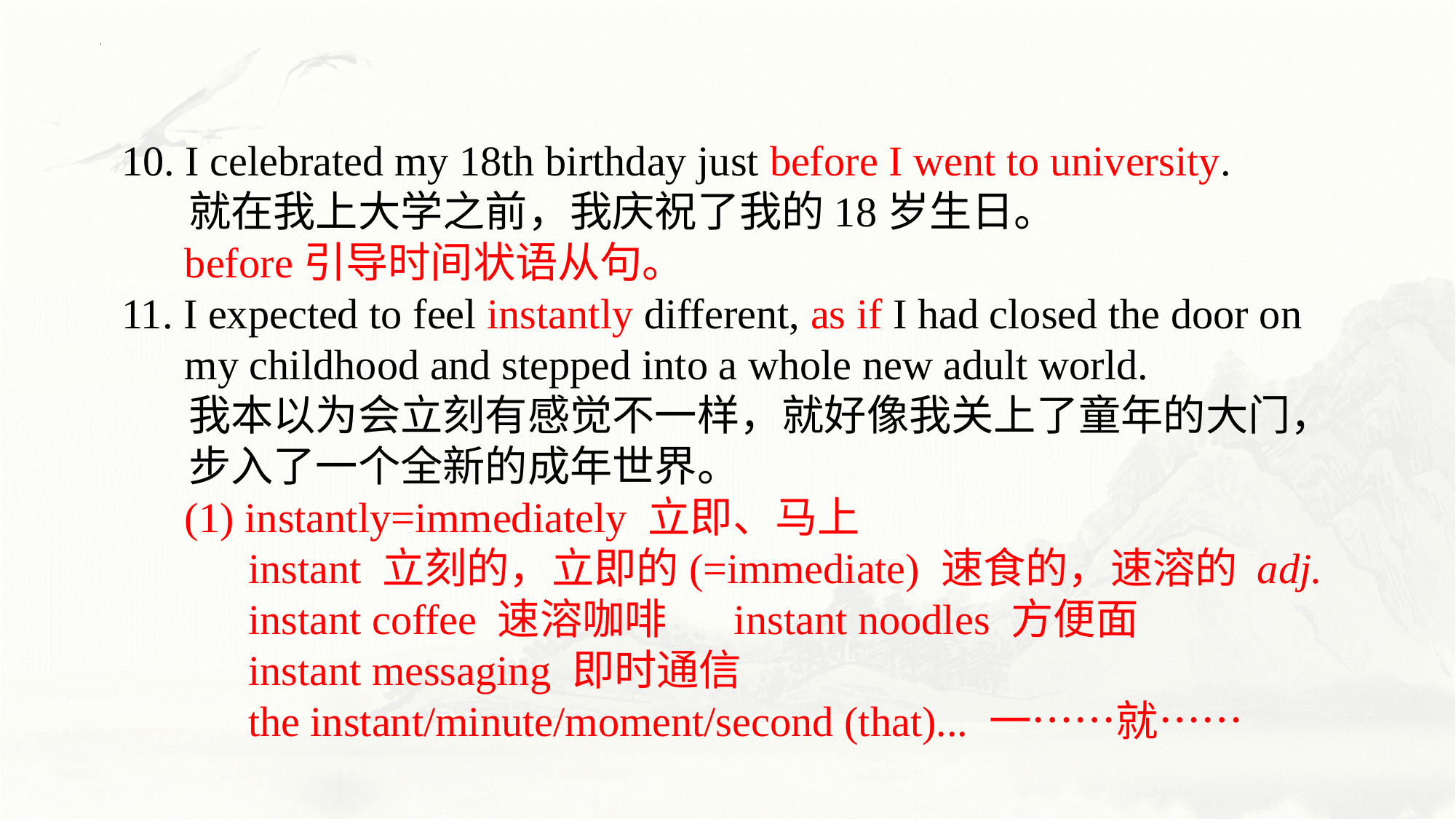

10. I celebrated my 18th birthday just before I went to university.
      就在我上大学之前，我庆祝了我的18岁生日。
      before引导时间状语从句。
11. I expected to feel instantly different, as if I had closed the door on
      my childhood and stepped into a whole new adult world.
      我本以为会立刻有感觉不一样，就好像我关上了童年的大门，
      步入了一个全新的成年世界。
      (1) instantly=immediately 立即、马上
            instant 立刻的，立即的(=immediate) 速食的，速溶的 adj.
            instant coffee 速溶咖啡      instant noodles 方便面
            instant messaging 即时通信
            the instant/minute/moment/second (that)... 一……就……